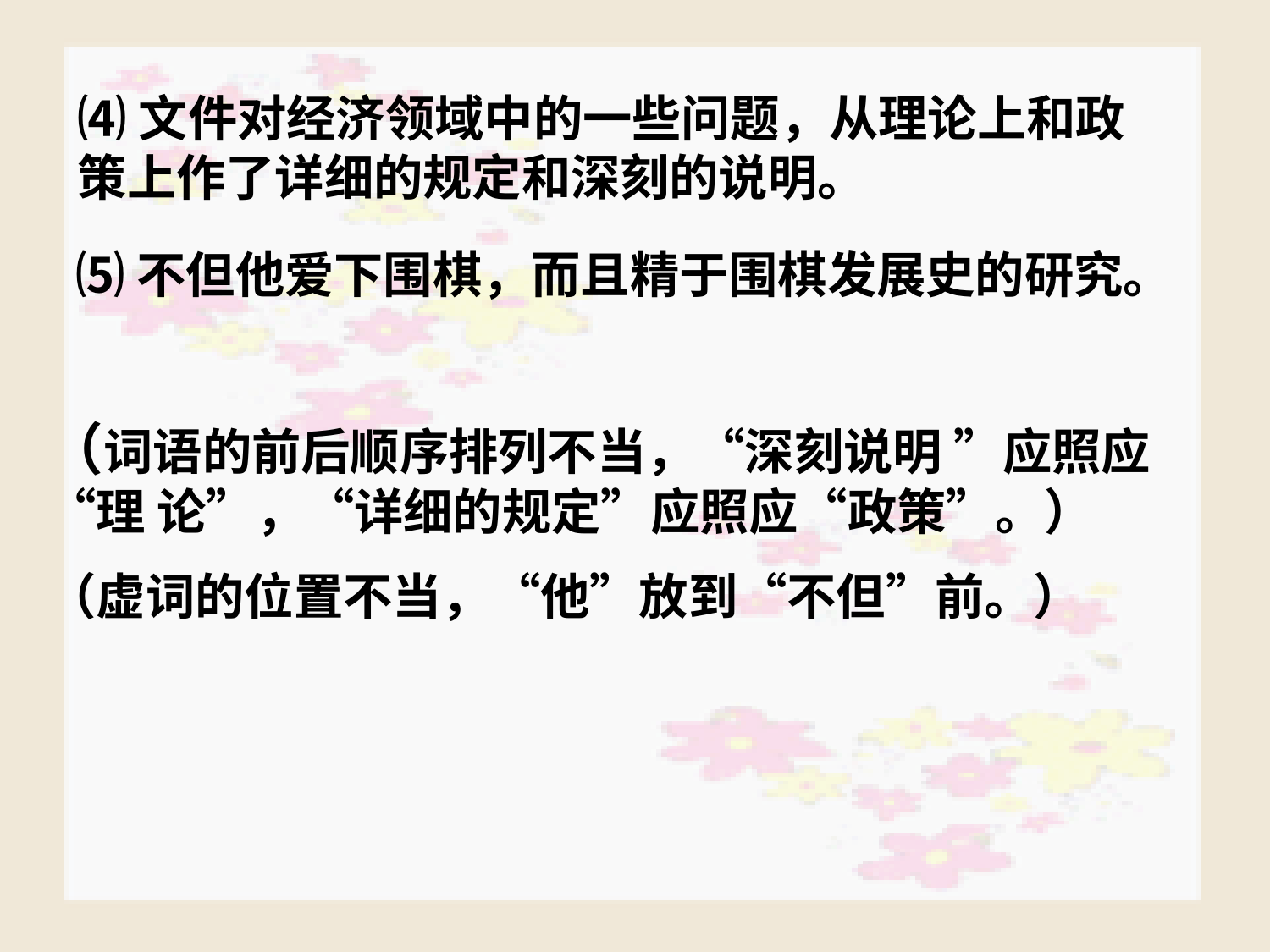

# ⑷文件对经济领域中的一些问题，从理论上和政 策上作了详细的规定和深刻的说明。
⑸不但他爱下围棋，而且精于围棋发展史的研究。
（词语的前后顺序排列不当，“深刻说明 ”应照应“理 论”，“详细的规定”应照应“政策”。）
（虚词的位置不当，“他”放到“不但”前。）